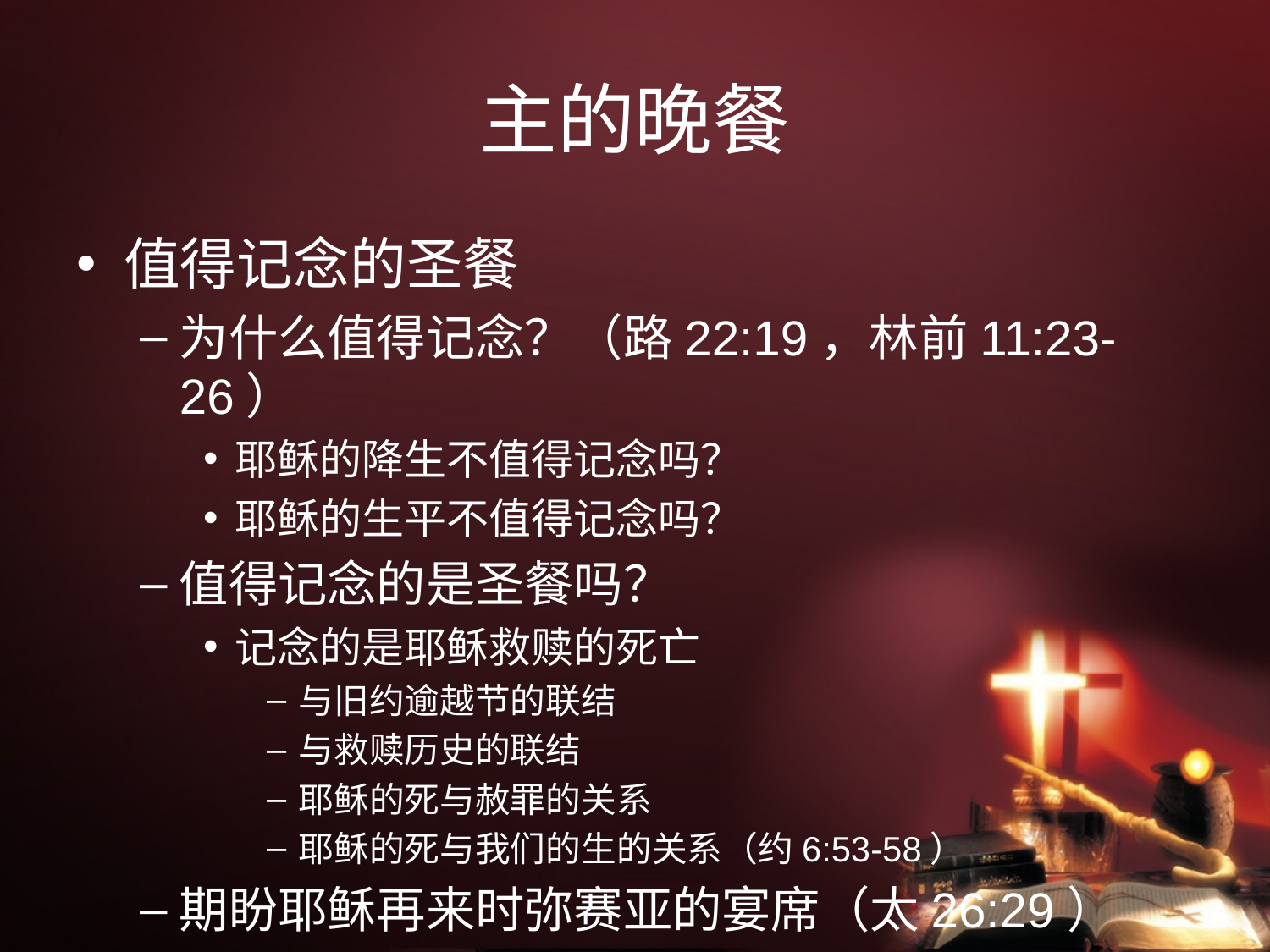

# 主的晚餐
值得记念的圣餐
为什么值得记念？（路22:19，林前11:23-26）
耶稣的降生不值得记念吗？
耶稣的生平不值得记念吗？
值得记念的是圣餐吗？
记念的是耶稣救赎的死亡
与旧约逾越节的联结
与救赎历史的联结
耶稣的死与赦罪的关系
耶稣的死与我们的生的关系（约6:53-58）
期盼耶稣再来时弥赛亚的宴席（太26:29）